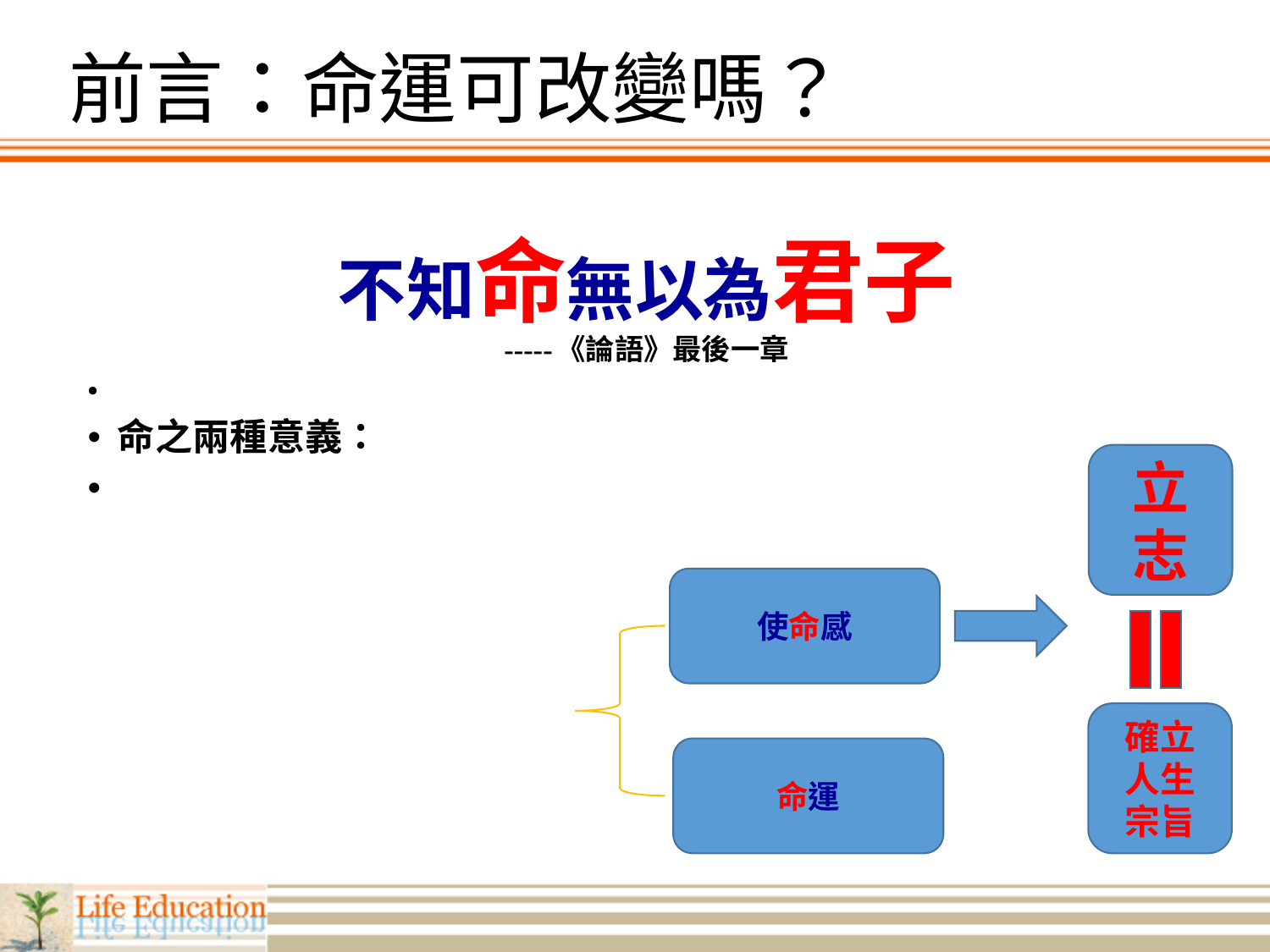

# 前言：命運可改變嗎？
不知命無以為君子
-----《論語》最後一章

命之兩種意義：

立志
使命感

確立人生宗旨
命運